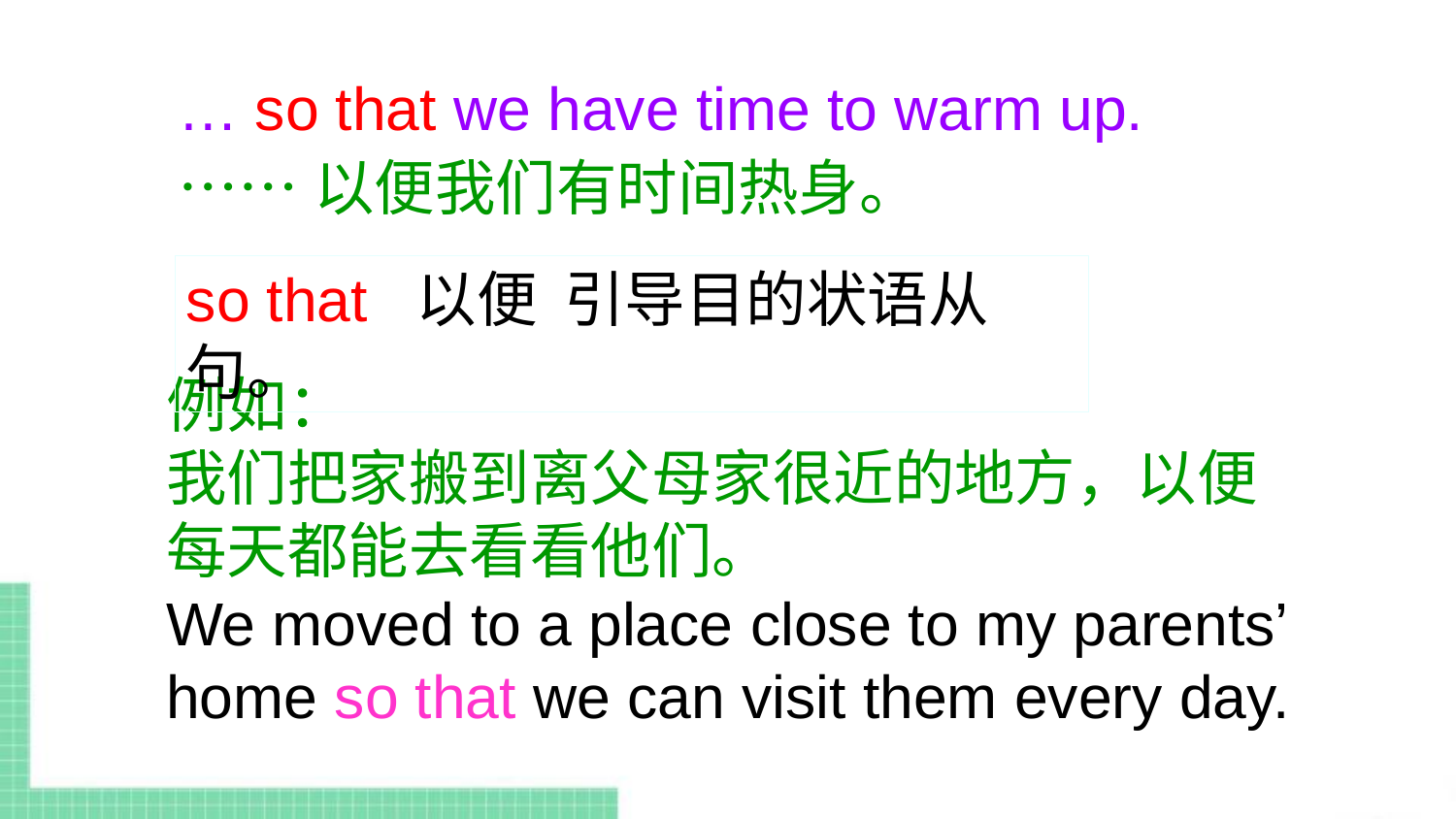

… so that we have time to warm up.
……以便我们有时间热身。
so that  以便  引导目的状语从句。
例如：
我们把家搬到离父母家很近的地方，以便每天都能去看看他们。
We moved to a place close to my parents’ home so that we can visit them every day.